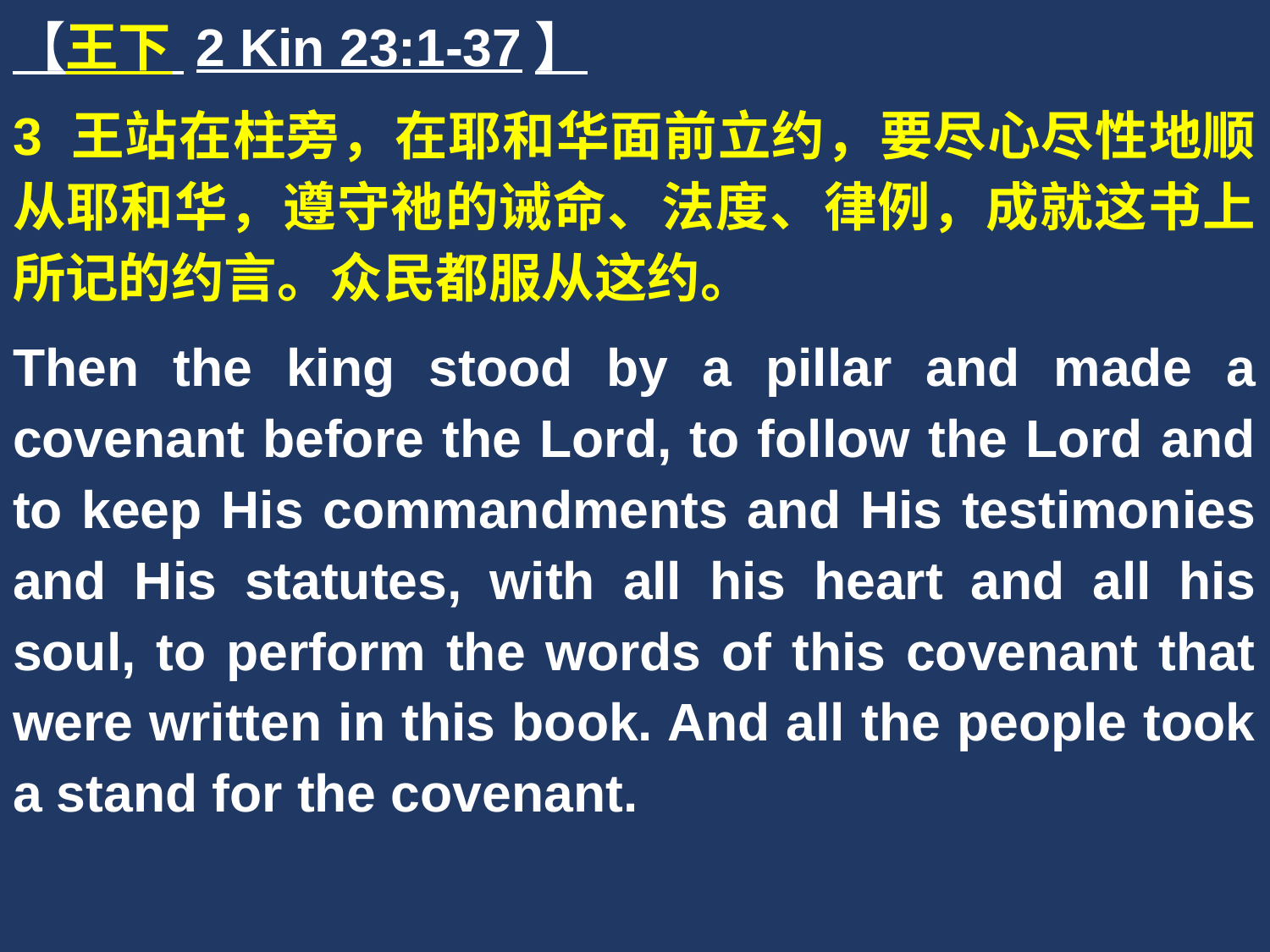

【王下 2 Kin 23:1-37】
3 王站在柱旁，在耶和华面前立约，要尽心尽性地顺从耶和华，遵守祂的诫命、法度、律例，成就这书上所记的约言。众民都服从这约。
Then the king stood by a pillar and made a covenant before the Lord, to follow the Lord and to keep His commandments and His testimonies and His statutes, with all his heart and all his soul, to perform the words of this covenant that were written in this book. And all the people took a stand for the covenant.